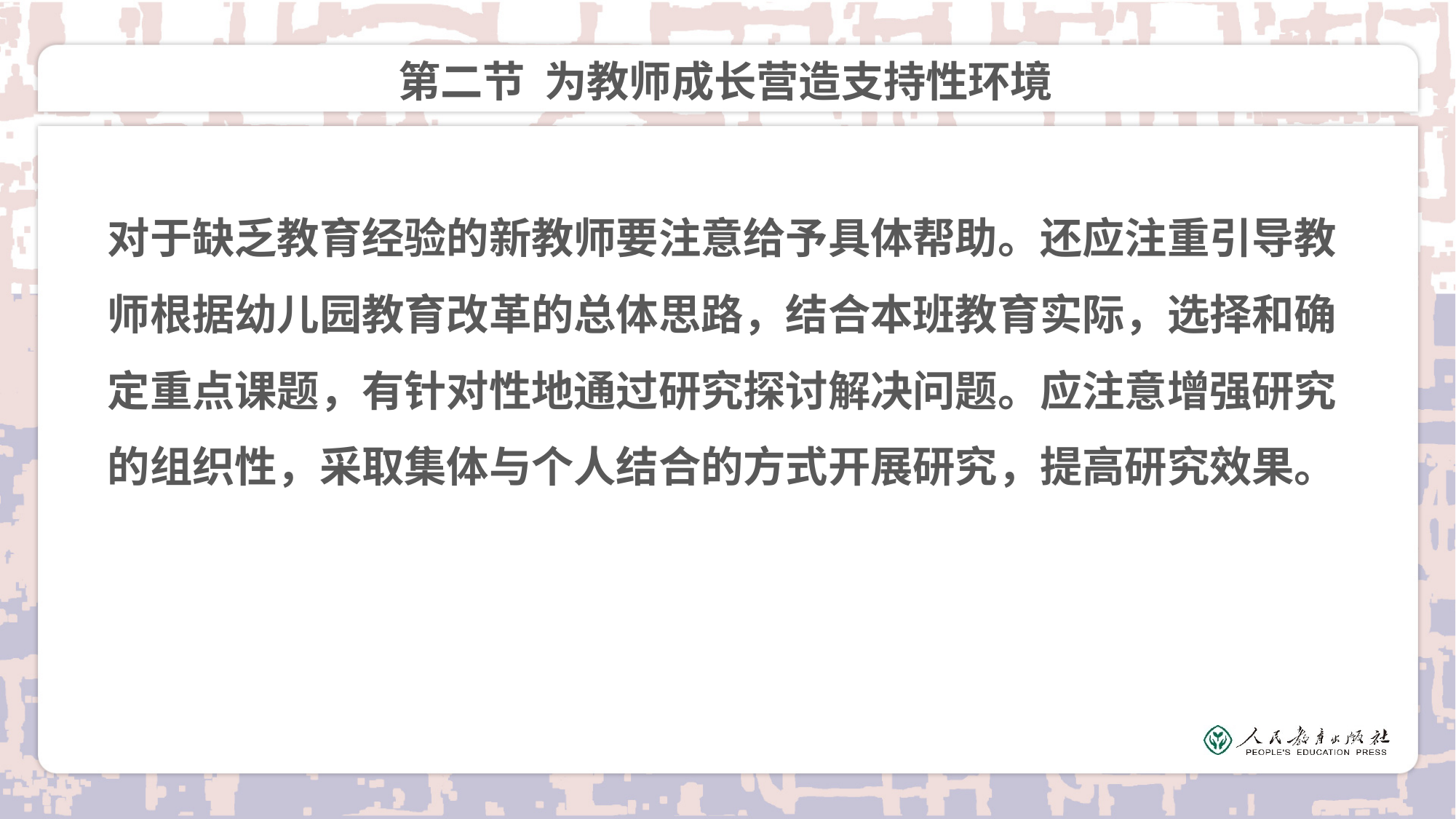

# 第二节  为教师成长营造支持性环境
对于缺乏教育经验的新教师要注意给予具体帮助。还应注重引导教师根据幼儿园教育改革的总体思路，结合本班教育实际，选择和确定重点课题，有针对性地通过研究探讨解决问题。应注意增强研究的组织性，采取集体与个人结合的方式开展研究，提高研究效果。